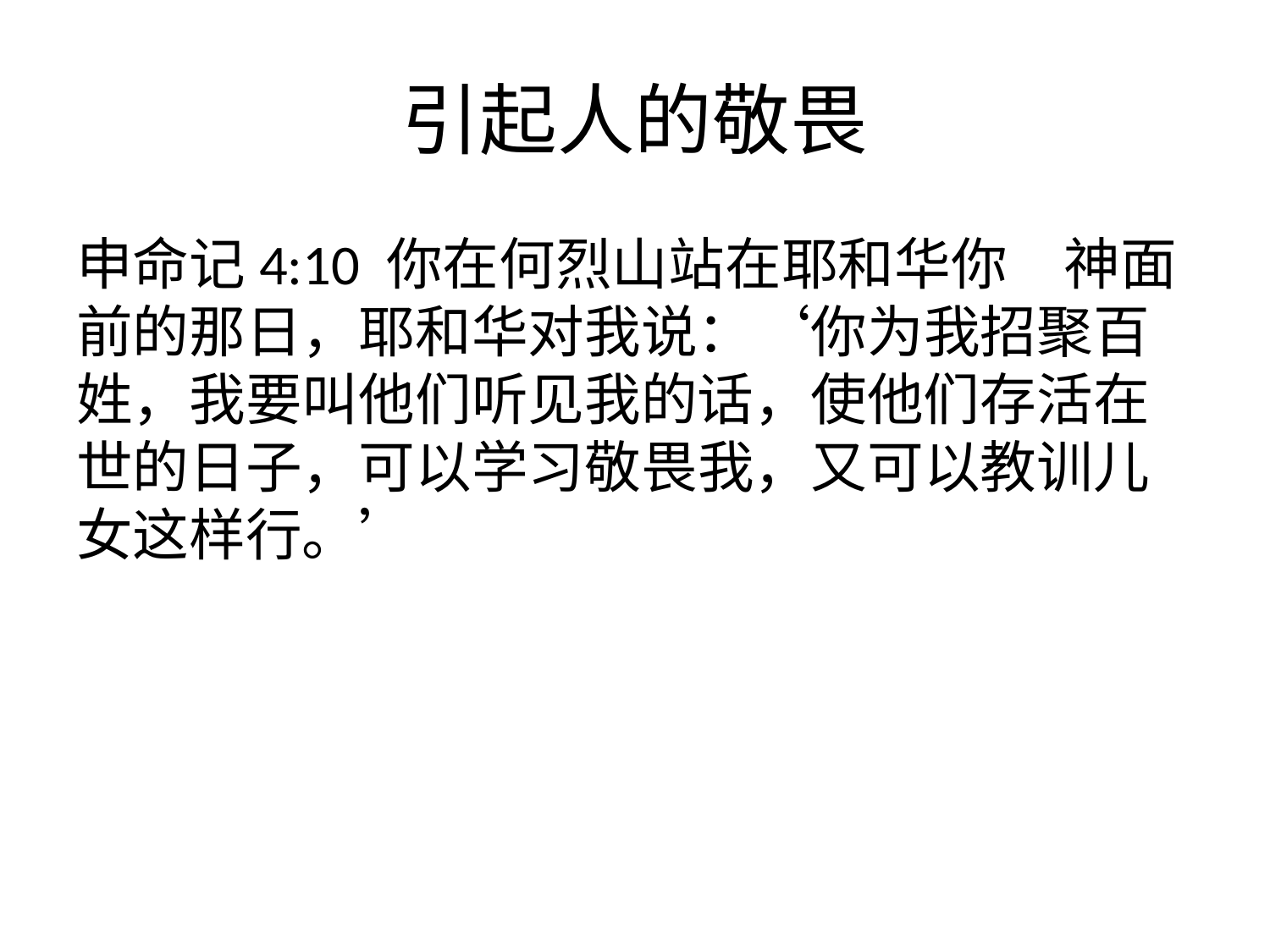

# 引起人的敬畏
申命记4:10 你在何烈山站在耶和华你　神面前的那日，耶和华对我说：‘你为我招聚百姓，我要叫他们听见我的话，使他们存活在世的日子，可以学习敬畏我，又可以教训儿女这样行。’